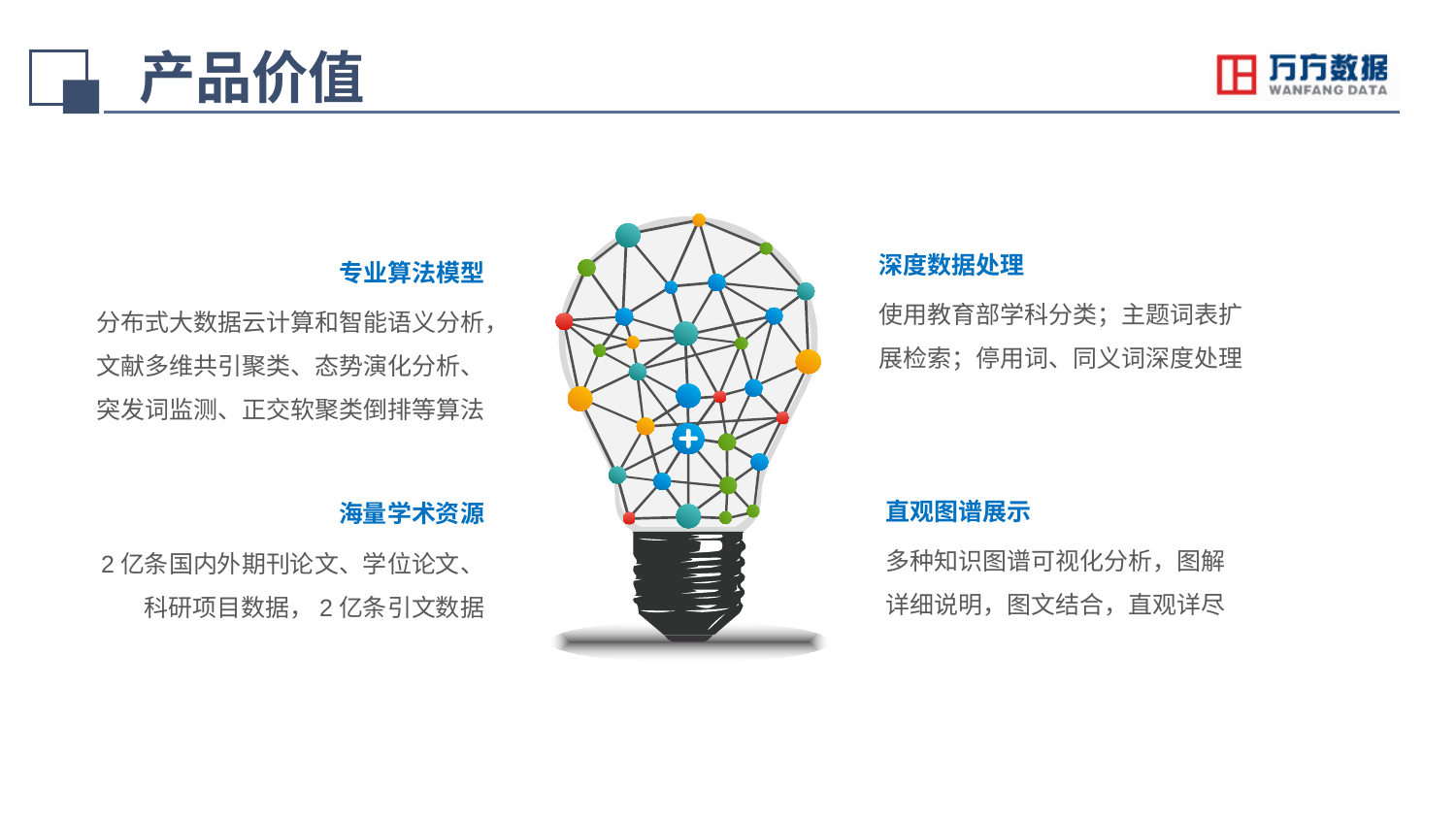

产品价值

深度数据处理
使用教育部学科分类；主题词表扩展检索；停用词、同义词深度处理
专业算法模型
分布式大数据云计算和智能语义分析，文献多维共引聚类、态势演化分析、突发词监测、正交软聚类倒排等算法
直观图谱展示
多种知识图谱可视化分析，图解详细说明，图文结合，直观详尽
海量学术资源
2亿条国内外期刊论文、学位论文、科研项目数据，2亿条引文数据